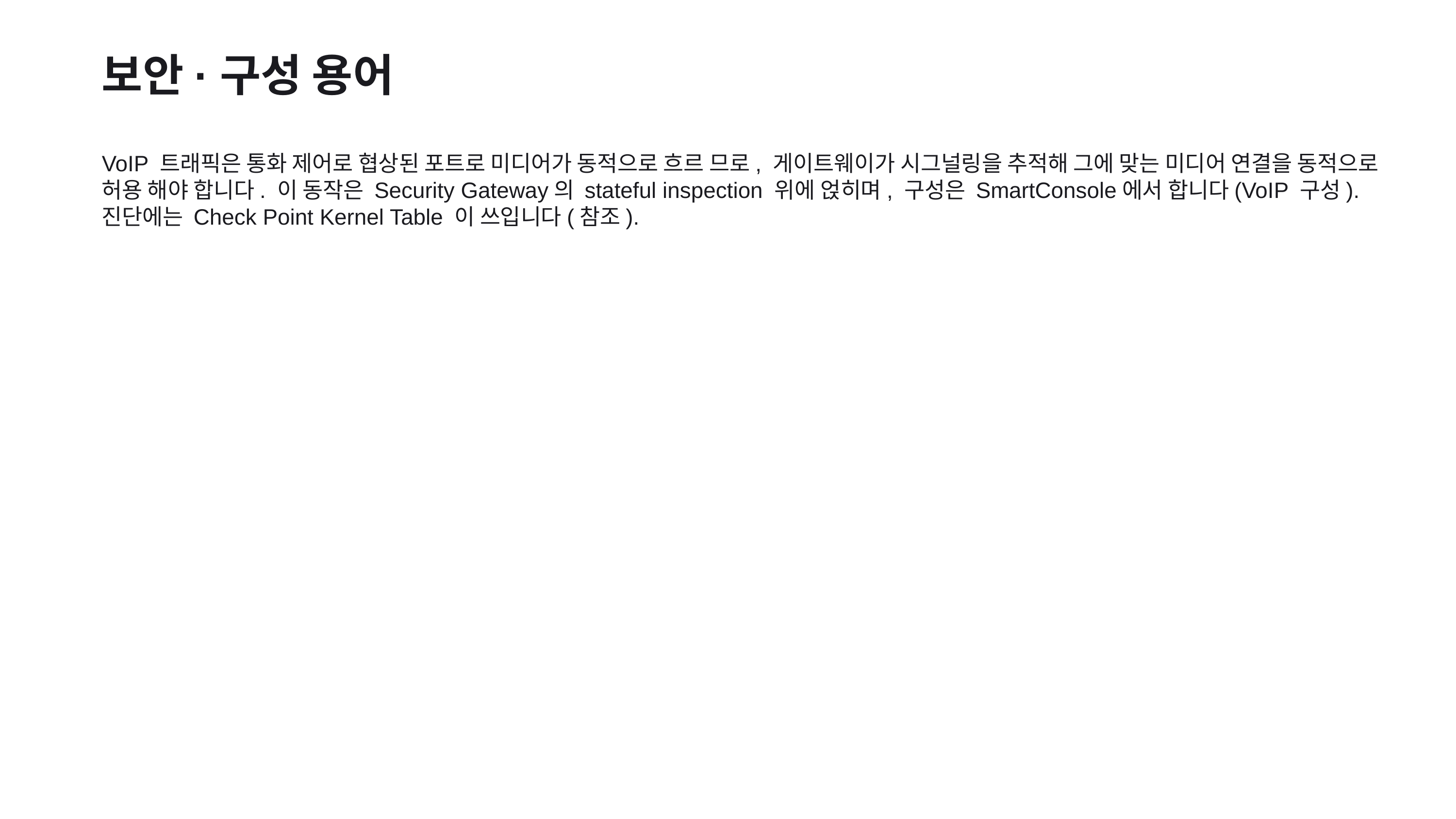

보안·구성 용어
VoIP 트래픽은 통화 제어로 협상된 포트로 미디어가 동적으로 흐르 므로, 게이트웨이가 시그널링을 추적해 그에 맞는 미디어 연결을 동적으로 허용 해야 합니다. 이 동작은 Security Gateway의 stateful inspection 위에 얹히며, 구성은 SmartConsole에서 합니다(VoIP 구성). 진단에는 Check Point Kernel Table 이 쓰입니다(참조).